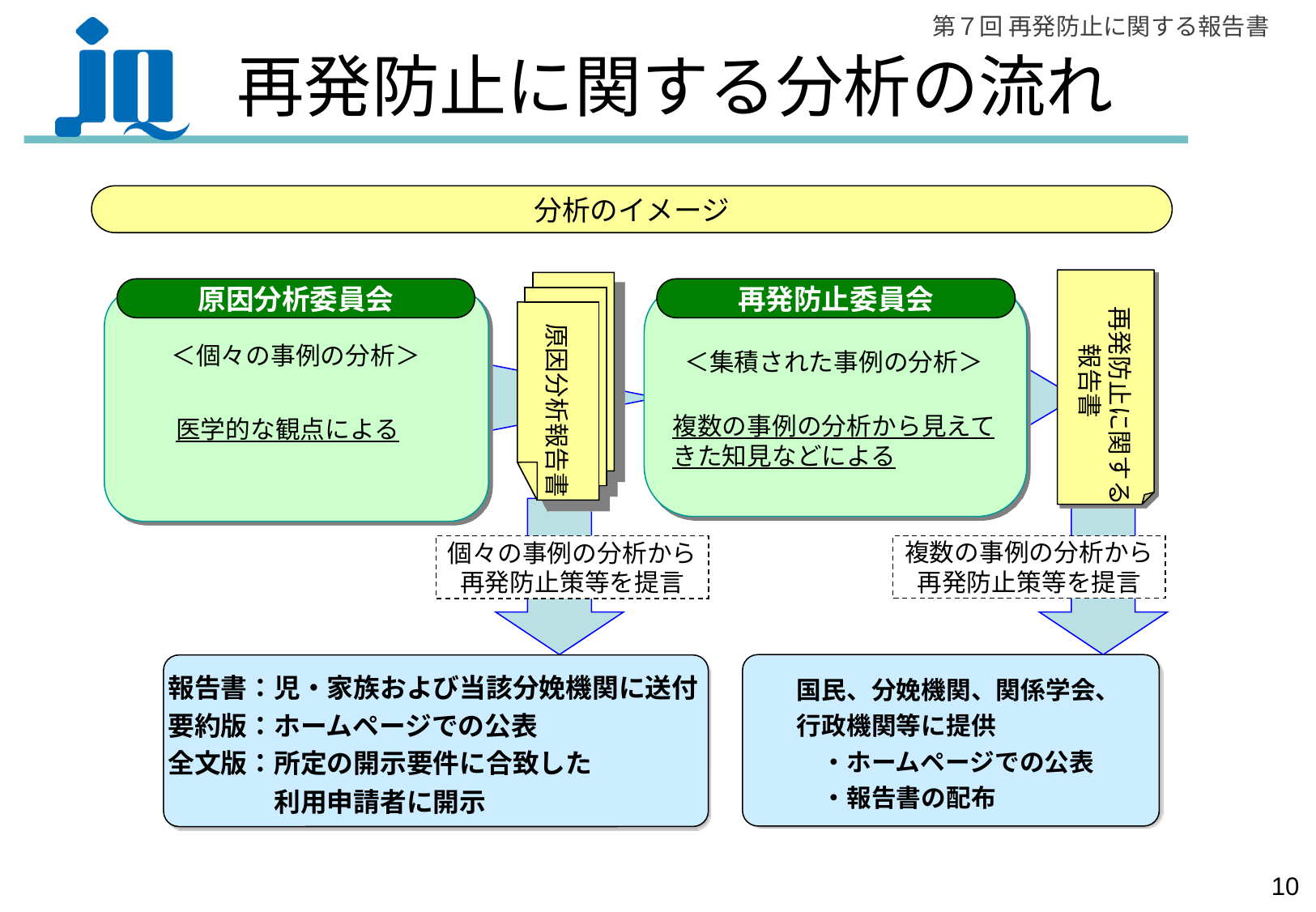

再発防止に関する分析の流れ
分析のイメージ
　　再発防止に関する
報告書
　　原因分析報告書
原因分析委員会
再発防止委員会

＜集積された事例の分析＞
＜個々の事例の分析＞

複数の事例の分析から見えてきた知見などによる
医学的な観点による

個々の事例の分析から
再発防止策等を提言
複数の事例の分析から
再発防止策等を提言
　　国民、分娩機関、関係学会、
　　行政機関等に提供
　　　・ホームページでの公表
　　　・報告書の配布
報告書：児・家族および当該分娩機関に送付
要約版：ホームページでの公表
全文版：所定の開示要件に合致した
　　　　利用申請者に開示
10